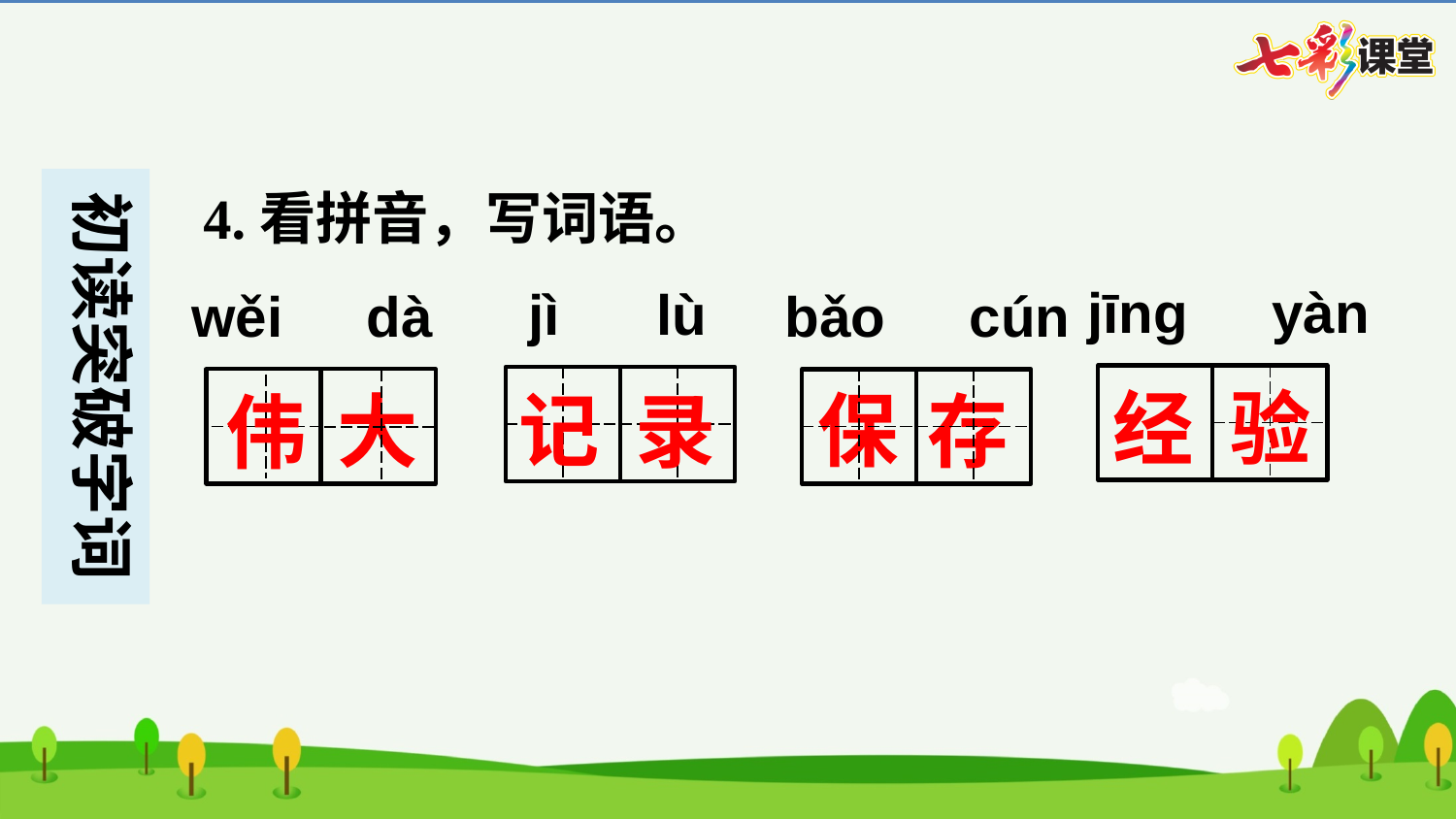

4.看拼音，写词语。
jīng　yàn
  jì　 lù
wěi　dà
bǎo　cún
经
验
记
录
伟
大
保
存
经
验
记
保
大
录
存
伟